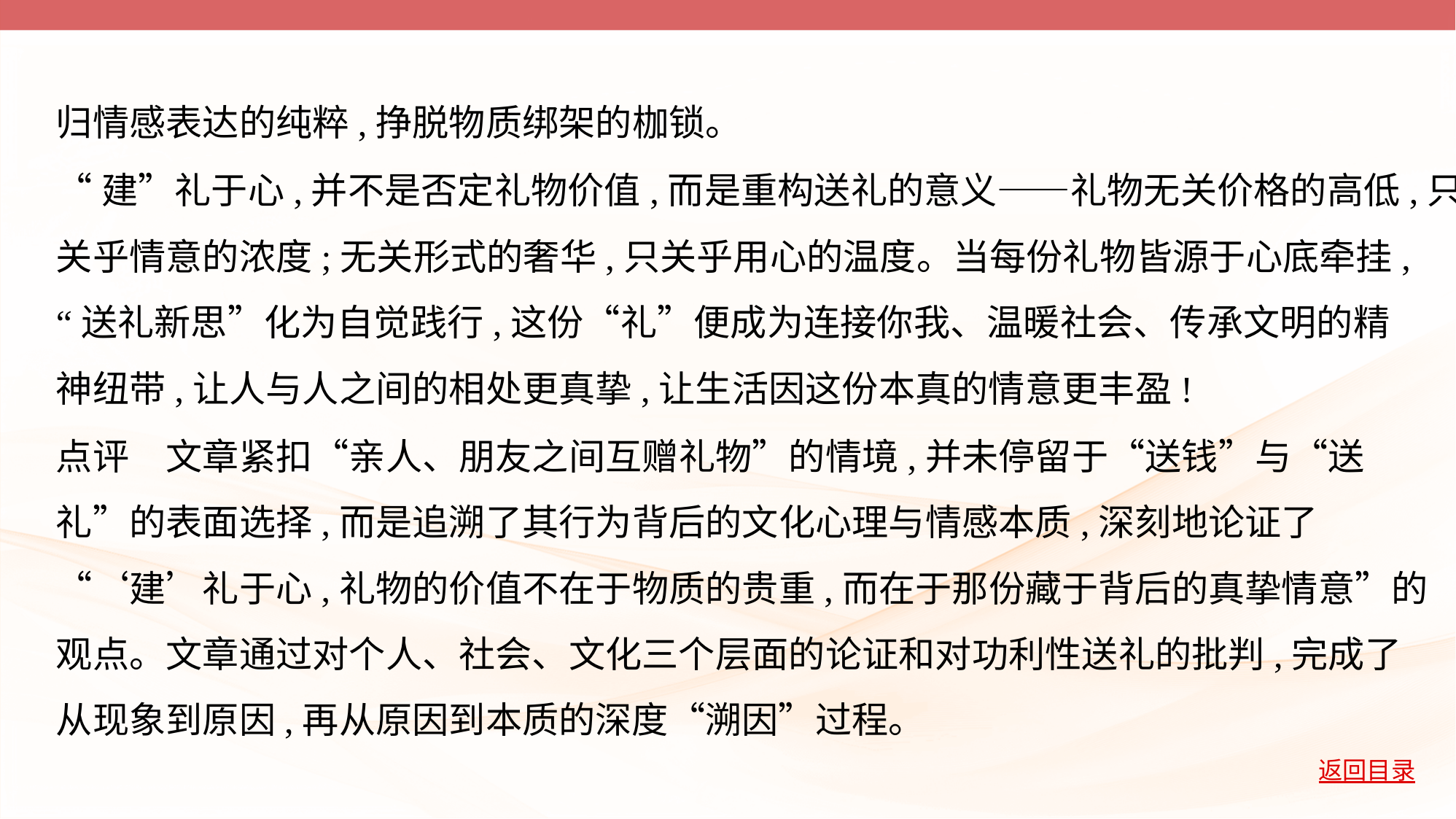

归情感表达的纯粹,挣脱物质绑架的枷锁。
“建”礼于心,并不是否定礼物价值,而是重构送礼的意义——礼物无关价格的高低,只
关乎情意的浓度;无关形式的奢华,只关乎用心的温度。当每份礼物皆源于心底牵挂,
“送礼新思”化为自觉践行,这份“礼”便成为连接你我、温暖社会、传承文明的精
神纽带,让人与人之间的相处更真挚,让生活因这份本真的情意更丰盈!
点评　文章紧扣“亲人、朋友之间互赠礼物”的情境,并未停留于“送钱”与“送
礼”的表面选择,而是追溯了其行为背后的文化心理与情感本质,深刻地论证了
“‘建’礼于心,礼物的价值不在于物质的贵重,而在于那份藏于背后的真挚情意”的
观点。文章通过对个人、社会、文化三个层面的论证和对功利性送礼的批判,完成了
从现象到原因,再从原因到本质的深度“溯因”过程。